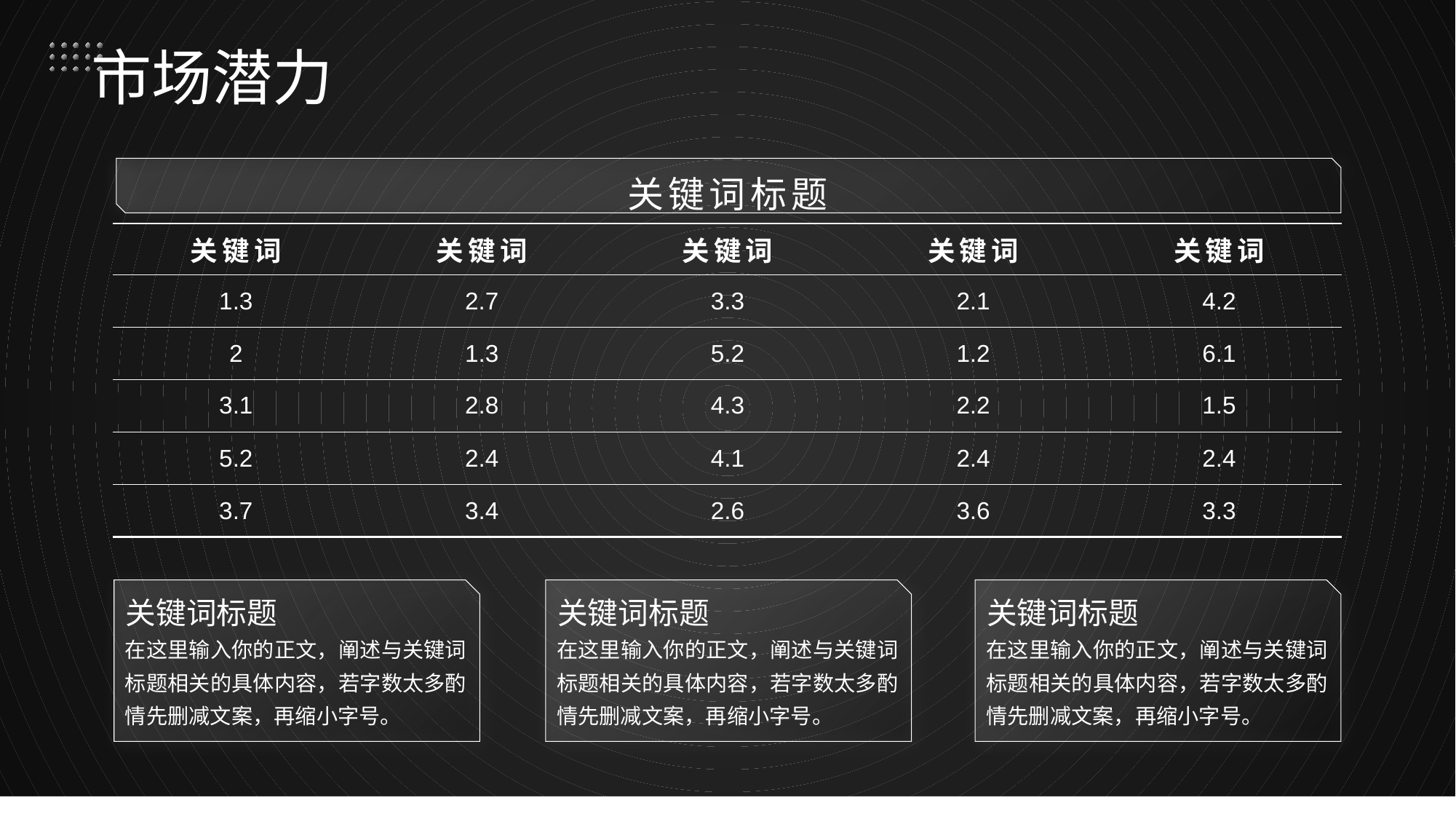

# 市场潜力

| 关键词标题 |  |  |  |  |
| --- | --- | --- | --- | --- |
| 关键词 | 关键词 | 关键词 | 关键词 | 关键词 |
| 1.3 | 2.7 | 3.3 | 2.1 | 4.2 |
| 2 | 1.3 | 5.2 | 1.2 | 6.1 |
| 3.1 | 2.8 | 4.3 | 2.2 | 1.5 |
| 5.2 | 2.4 | 4.1 | 2.4 | 2.4 |
| 3.7 | 3.4 | 2.6 | 3.6 | 3.3 |

关键词标题
在这里输入你的正文，阐述与关键词标题相关的具体内容，若字数太多酌情先删减文案，再缩小字号。
关键词标题
在这里输入你的正文，阐述与关键词标题相关的具体内容，若字数太多酌情先删减文案，再缩小字号。
关键词标题
在这里输入你的正文，阐述与关键词标题相关的具体内容，若字数太多酌情先删减文案，再缩小字号。